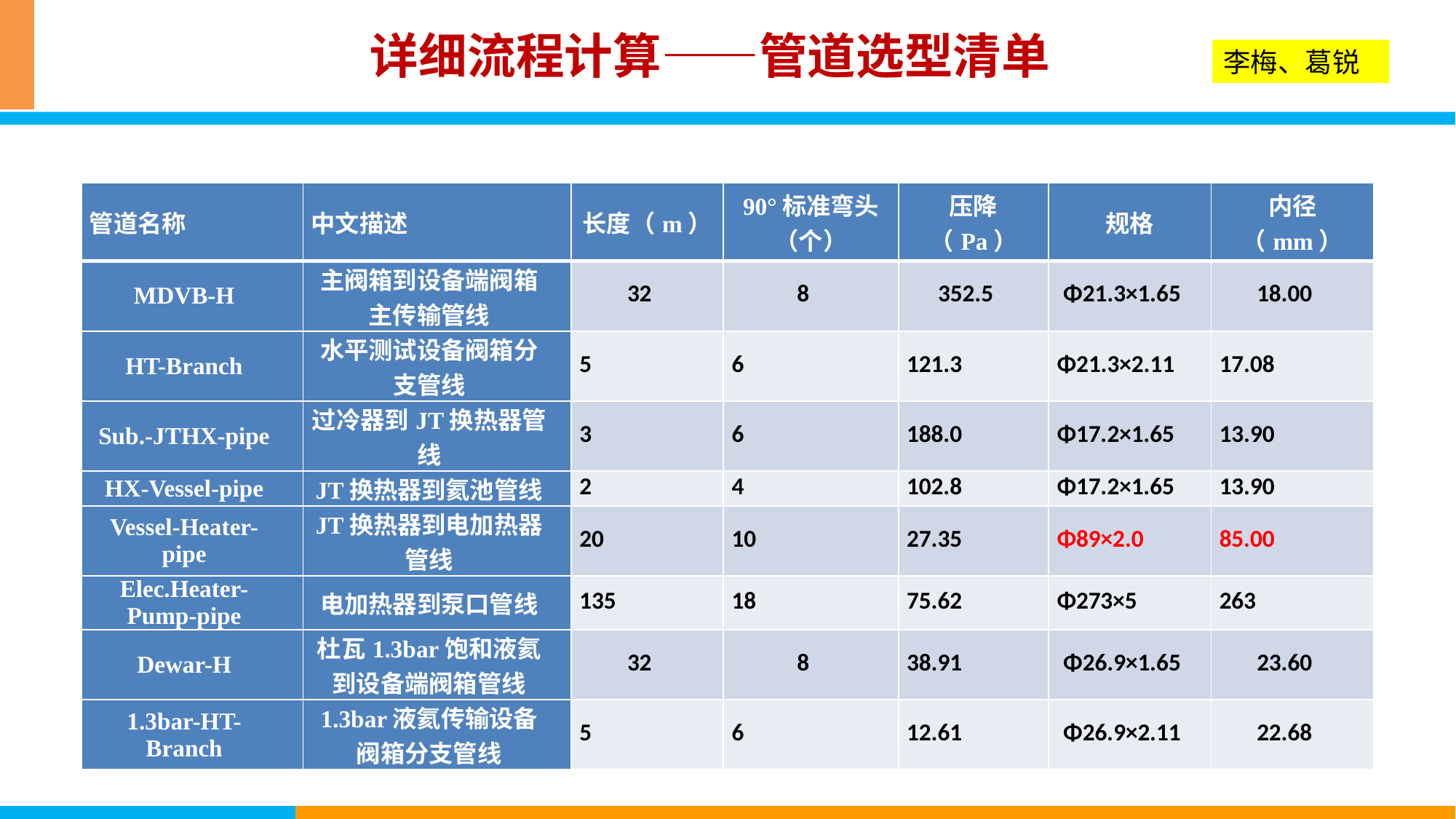

详细流程计算——管道选型清单

李梅、葛锐
| 管道名称 | 中文描述 | 长度（m） | 90°标准弯头（个） | 压降（Pa） | 规格 | 内径（mm） |
| --- | --- | --- | --- | --- | --- | --- |
| MDVB-H | 主阀箱到设备端阀箱主传输管线 | 32 | 8 | 352.5 | Φ21.3×1.65 | 18.00 |
| HT-Branch | 水平测试设备阀箱分支管线 | 5 | 6 | 121.3 | Φ21.3×2.11 | 17.08 |
| Sub.-JTHX-pipe | 过冷器到JT换热器管线 | 3 | 6 | 188.0 | Φ17.2×1.65 | 13.90 |
| HX-Vessel-pipe | JT换热器到氦池管线 | 2 | 4 | 102.8 | Φ17.2×1.65 | 13.90 |
| Vessel-Heater-pipe | JT换热器到电加热器管线 | 20 | 10 | 27.35 | Φ89×2.0 | 85.00 |
| Elec.Heater-Pump-pipe | 电加热器到泵口管线 | 135 | 18 | 75.62 | Φ273×5 | 263 |
| Dewar-H | 杜瓦1.3bar饱和液氦到设备端阀箱管线 | 32 | 8 | 38.91 | Φ26.9×1.65 | 23.60 |
| 1.3bar-HT-Branch | 1.3bar液氦传输设备阀箱分支管线 | 5 | 6 | 12.61 | Φ26.9×2.11 | 22.68 |